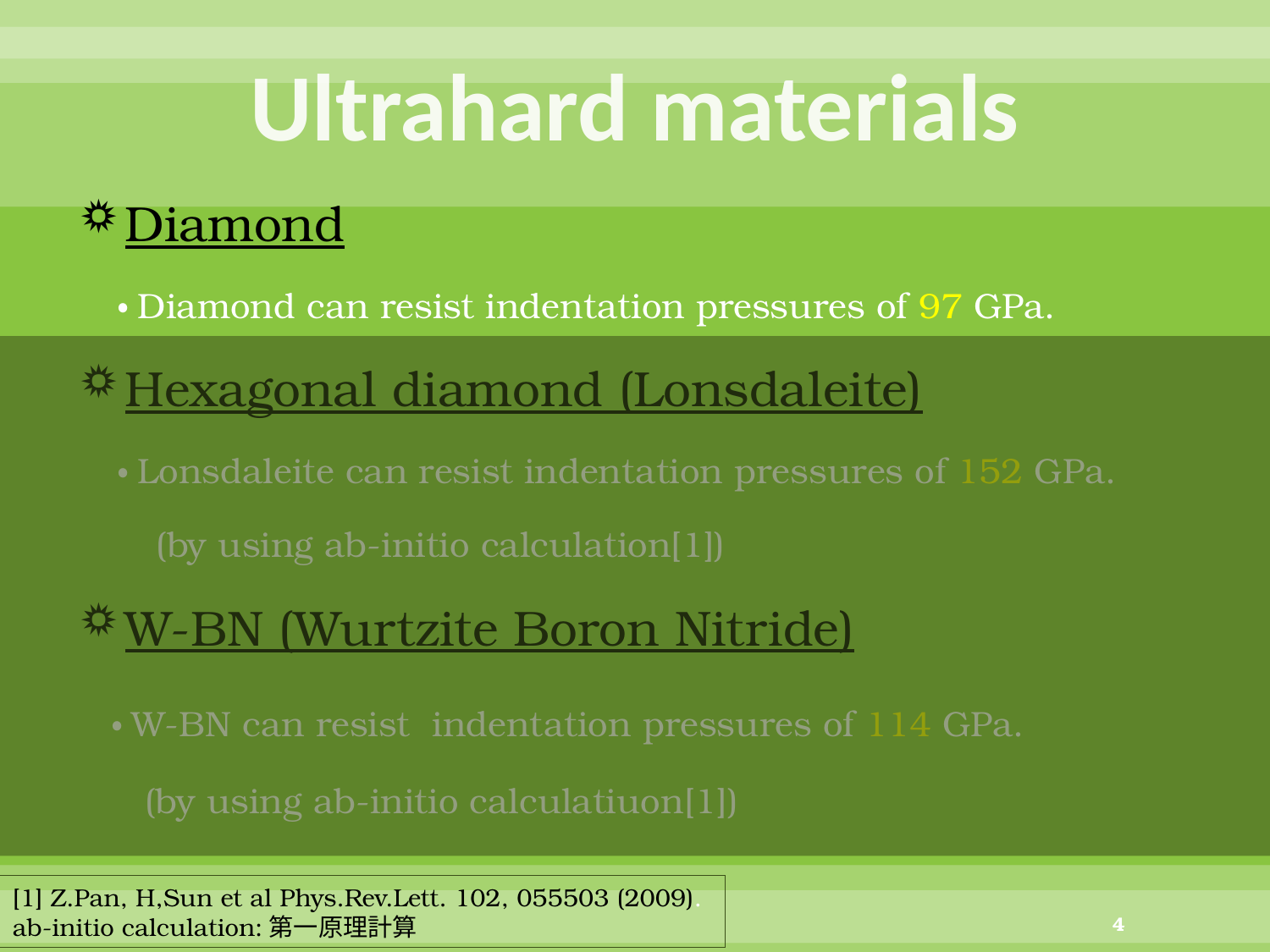

# Ultrahard materials
Diamond
    ・Diamond can resist indentation pressures of 97 GPa.
Hexagonal diamond (Lonsdaleite)
    ・Lonsdaleite can resist indentation pressures of 152 GPa.
       (by using ab-initio calculation[1])
W-BN (Wurtzite Boron Nitride)
  ・W-BN can resist  indentation pressures of 114 GPa.
      (by using ab-initio calculatiuon[1])

[1] Z.Pan, H,Sun et al Phys.Rev.Lett. 102, 055503 (2009).
ab-initio calculation:第一原理計算
4